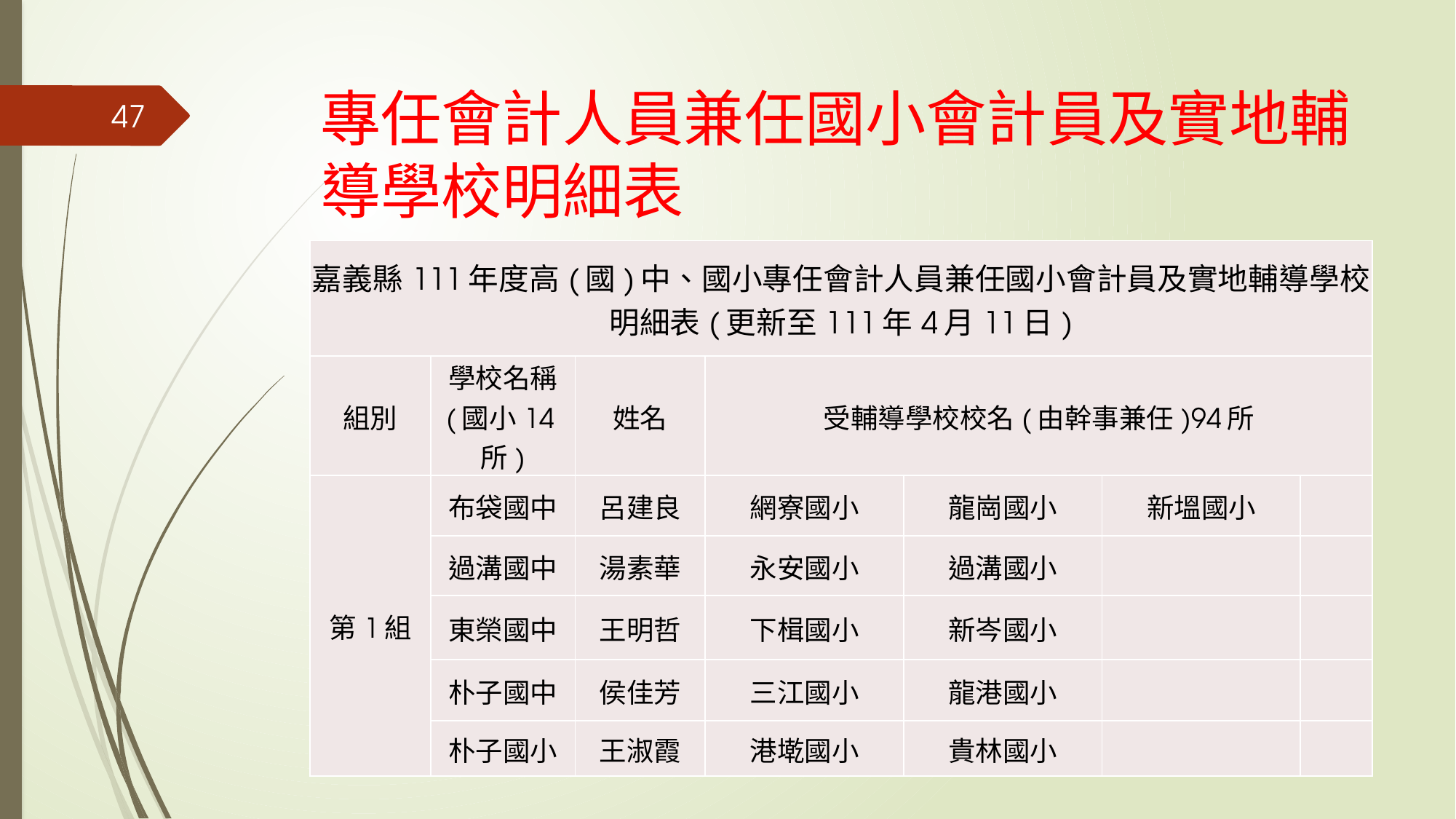

# 專任會計人員兼任國小會計員及實地輔導學校明細表
47
| 嘉義縣111年度高(國)中、國小專任會計人員兼任國小會計員及實地輔導學校明細表(更新至111年4月11日) |  |  |  |  |  |  |
| --- | --- | --- | --- | --- | --- | --- |
| 組別 | 學校名稱 (國小14所) | 姓名 | 受輔導學校校名(由幹事兼任)94所 |  |  |  |
| 第1組 | 布袋國中 | 呂建良 | 網寮國小 | 龍崗國小 | 新塭國小 |  |
|  | 過溝國中 | 湯素華 | 永安國小 | 過溝國小 |  |  |
|  | 東榮國中 | 王明哲 | 下楫國小 | 新岑國小 |  |  |
|  | 朴子國中 | 侯佳芳 | 三江國小 | 龍港國小 |  |  |
|  | 朴子國小 | 王淑霞 | 港墘國小 | 貴林國小 |  |  |